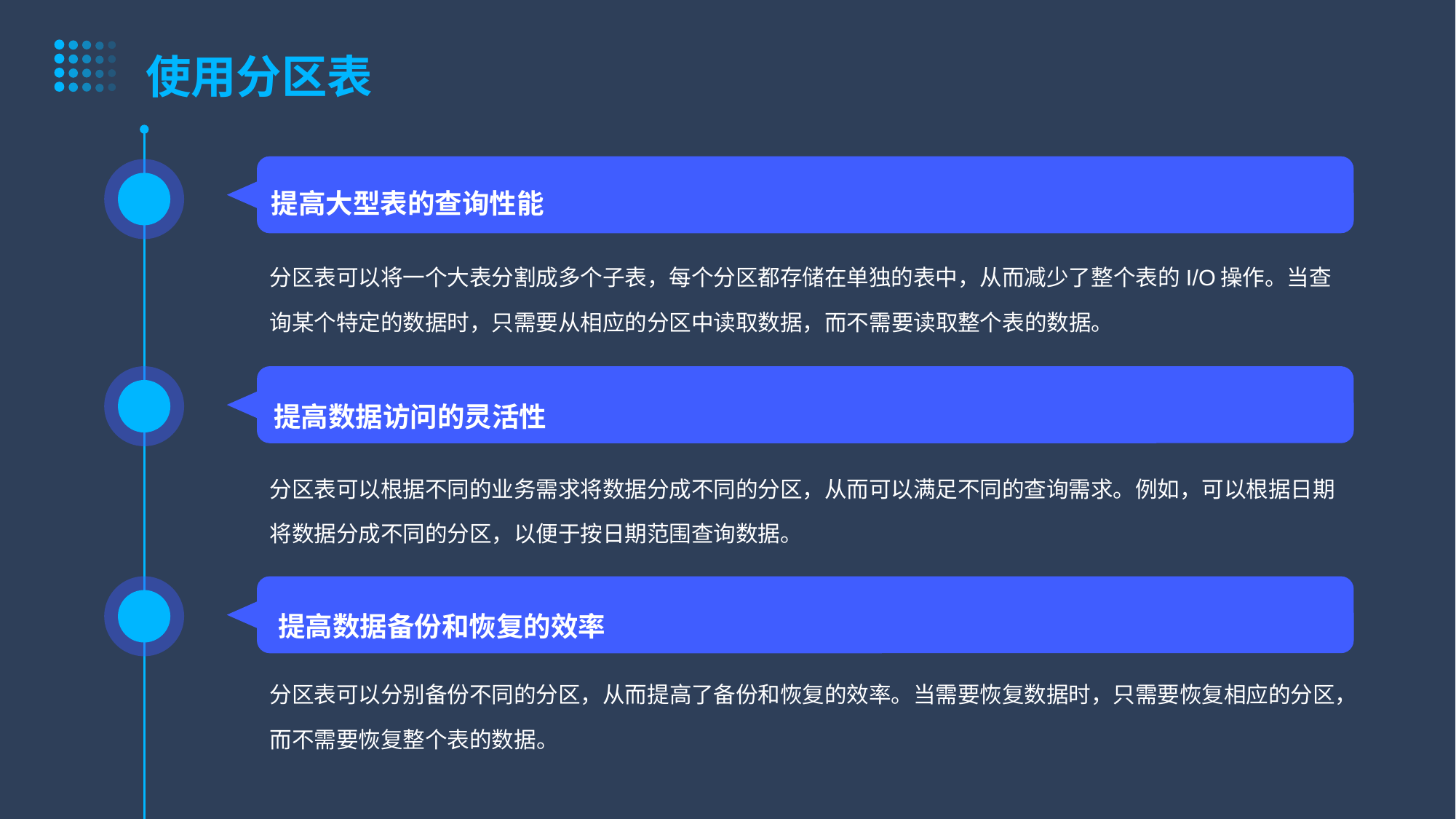

使用分区表

提高大型表的查询性能

分区表可以将一个大表分割成多个子表，每个分区都存储在单独的表中，从而减少了整个表的I/O操作。当查询某个特定的数据时，只需要从相应的分区中读取数据，而不需要读取整个表的数据。

提高数据访问的灵活性

分区表可以根据不同的业务需求将数据分成不同的分区，从而可以满足不同的查询需求。例如，可以根据日期将数据分成不同的分区，以便于按日期范围查询数据。

提高数据备份和恢复的效率

分区表可以分别备份不同的分区，从而提高了备份和恢复的效率。当需要恢复数据时，只需要恢复相应的分区，而不需要恢复整个表的数据。